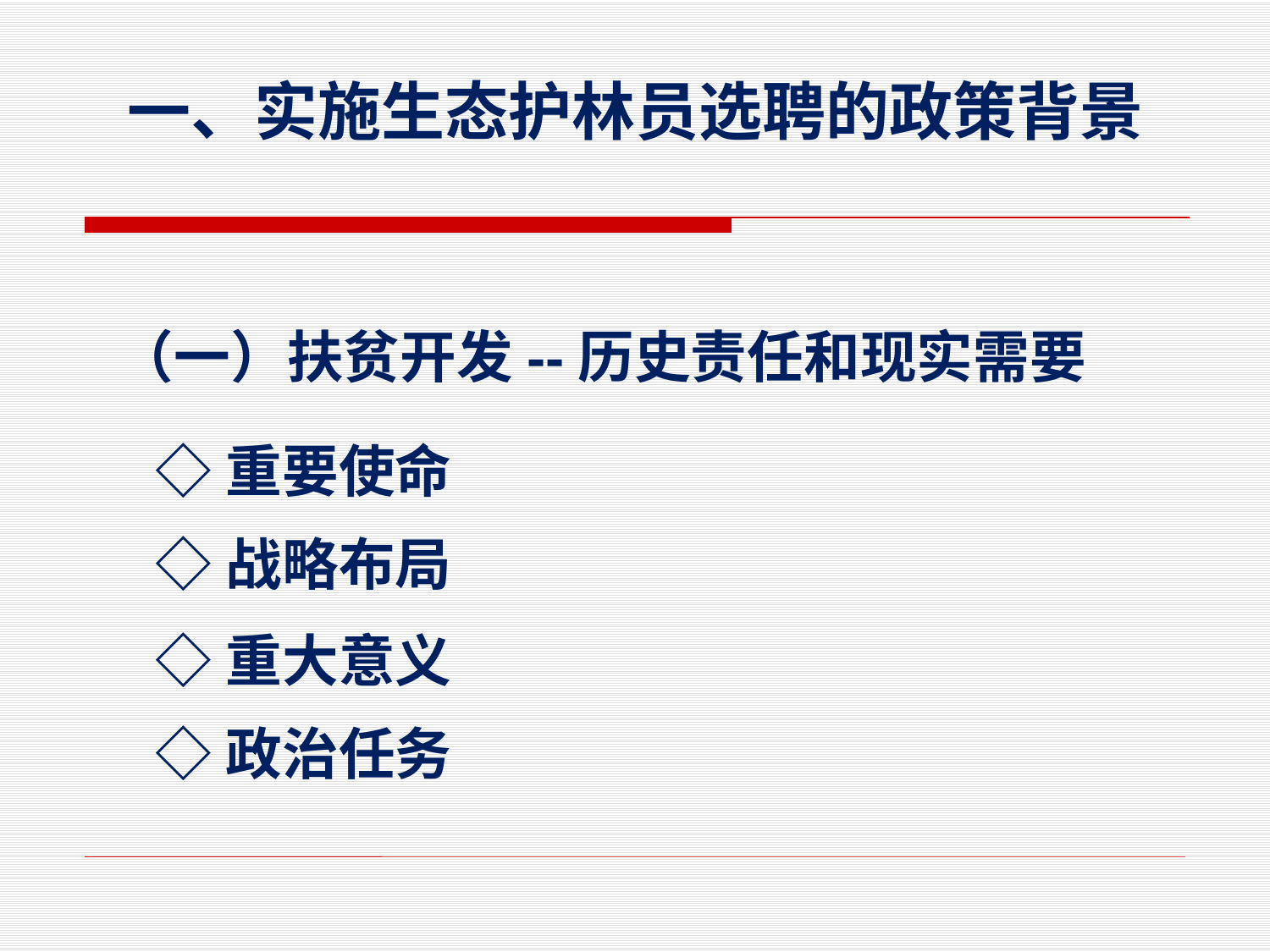

# 一、实施生态护林员选聘的政策背景

 （一）扶贫开发--历史责任和现实需要

     ◇重要使命

     ◇战略布局

     ◇重大意义

     ◇政治任务